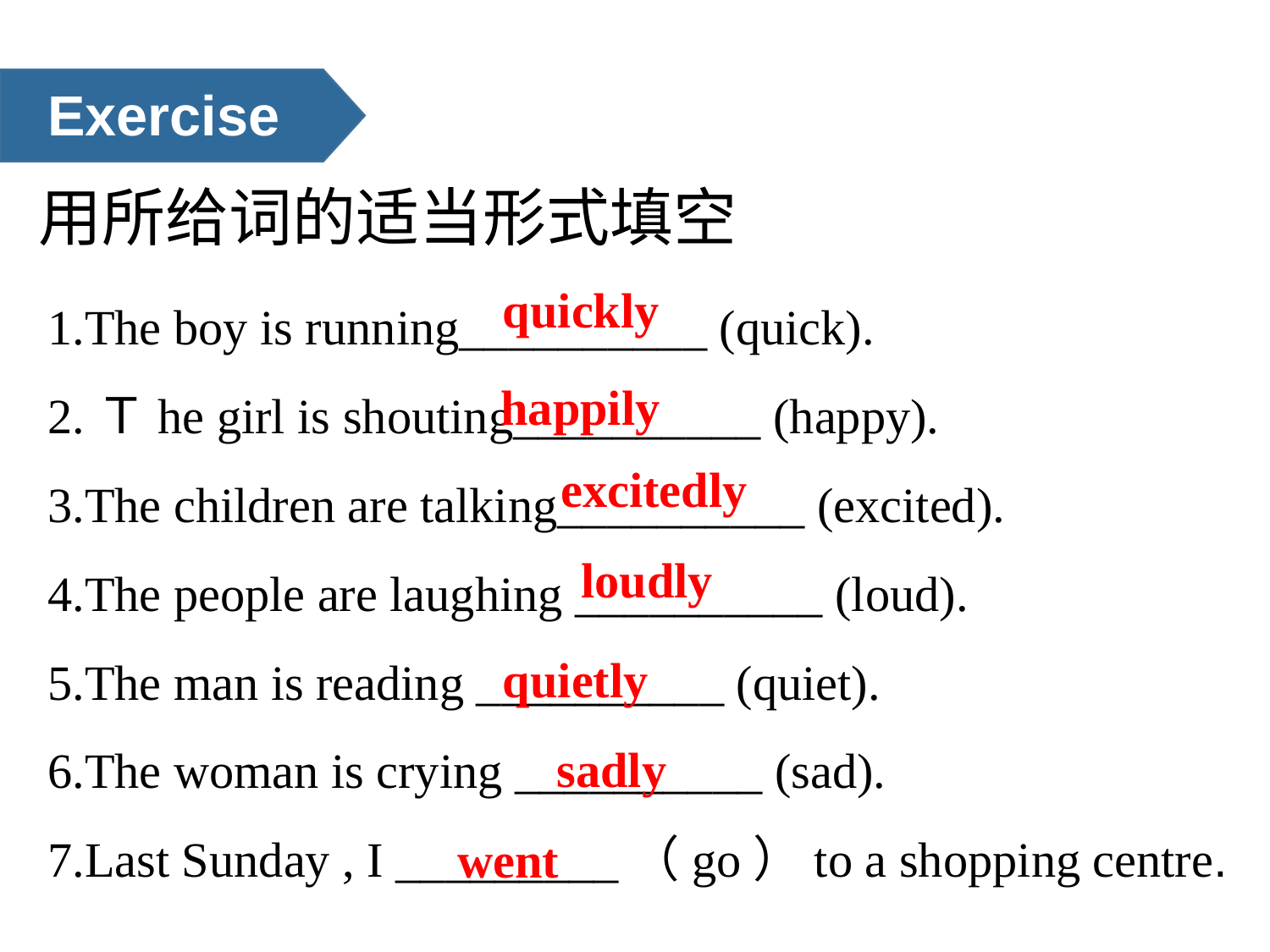

Exercise
用所给词的适当形式填空
1.The boy is running__________ (quick).
2.Ｔhe girl is shouting__________ (happy).
3.The children are talking__________ (excited).
4.The people are laughing __________ (loud).
5.The man is reading __________ (quiet).
6.The woman is crying __________ (sad).
7.Last Sunday , I _________（go）to a shopping centre.
quickly
happily
excitedly
loudly
quietly
sadly
went